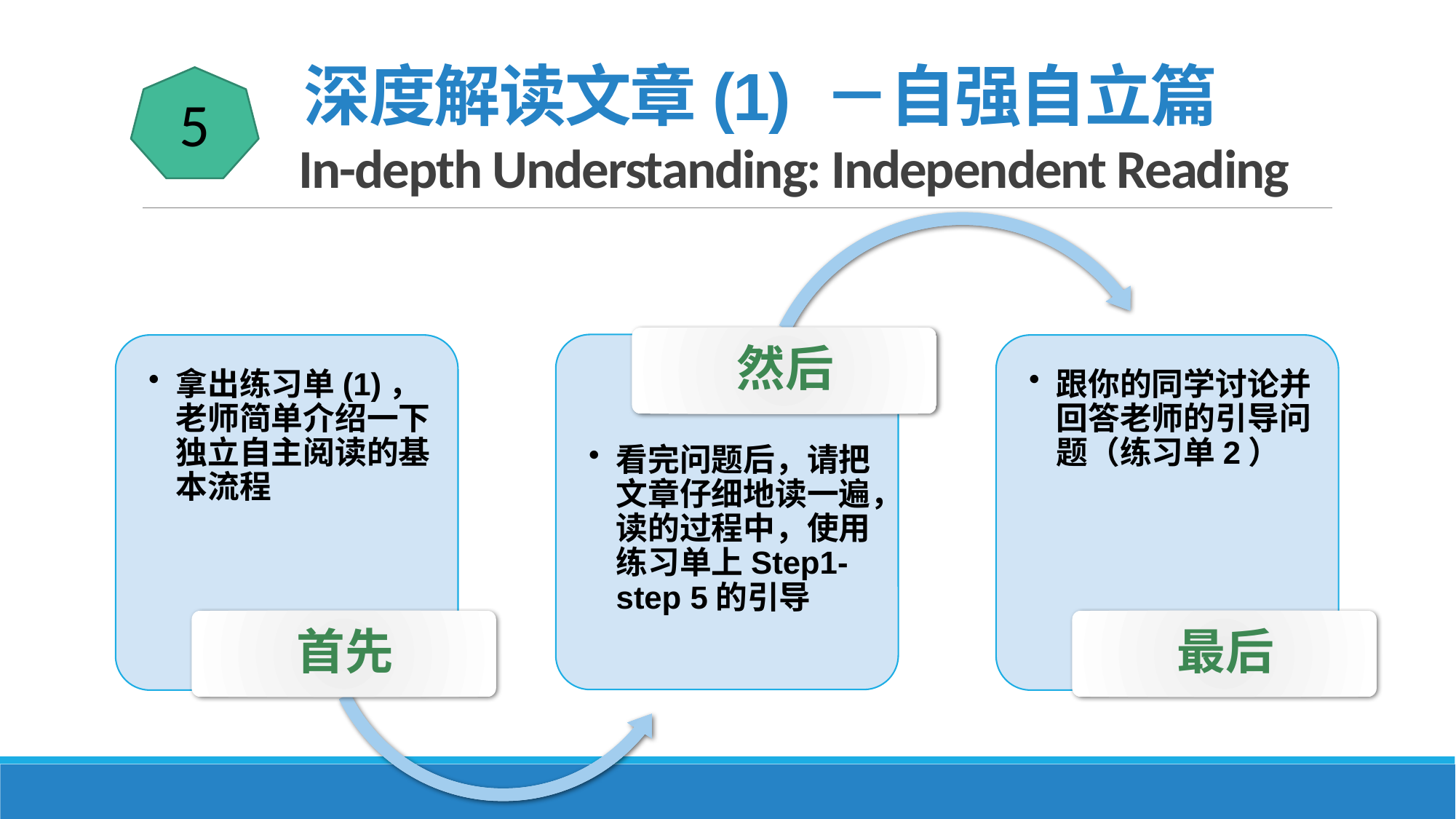

深度解读文章(1) －自强自立篇
        In-depth Understanding: Independent Reading
5
拿出练习单(1)，老师简单介绍一下独立自主阅读的基本流程
首先
看完问题后，请把文章仔细地读一遍，读的过程中，使用练习单上Step1-step 5的引导
然后
跟你的同学讨论并回答老师的引导问题（练习单2）
最后
#